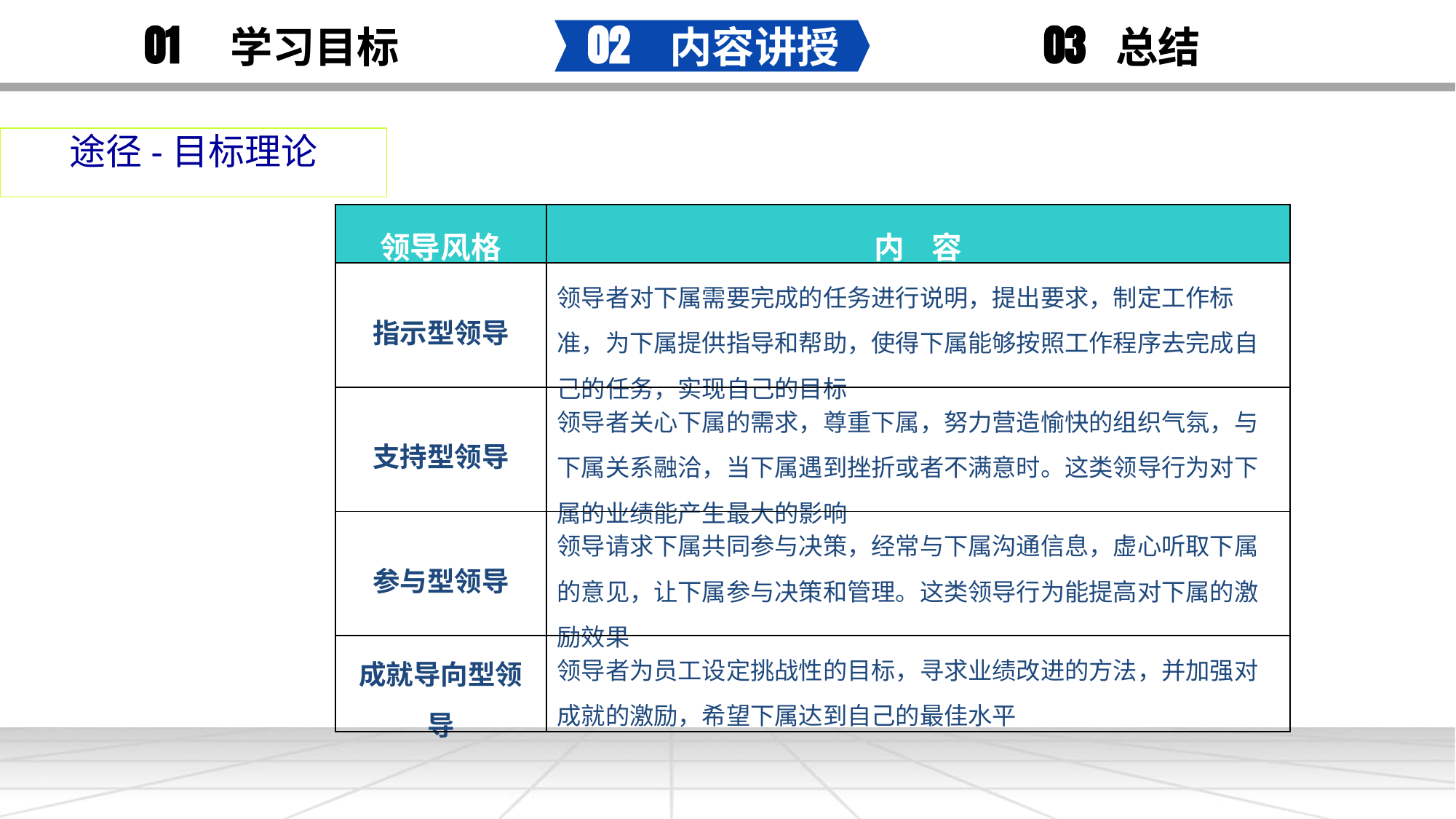

02   内容讲授
03  总结
01    学习目标

途径-目标理论
| 领导风格 | 内 容 |
| --- | --- |
| 指示型领导 | 领导者对下属需要完成的任务进行说明，提出要求，制定工作标准，为下属提供指导和帮助，使得下属能够按照工作程序去完成自己的任务，实现自己的目标 |
| 支持型领导 | 领导者关心下属的需求，尊重下属，努力营造愉快的组织气氛，与下属关系融洽，当下属遇到挫折或者不满意时。这类领导行为对下属的业绩能产生最大的影响 |
| 参与型领导 | 领导请求下属共同参与决策，经常与下属沟通信息，虚心听取下属的意见，让下属参与决策和管理。这类领导行为能提高对下属的激励效果 |
| 成就导向型领导 | 领导者为员工设定挑战性的目标，寻求业绩改进的方法，并加强对成就的激励，希望下属达到自己的最佳水平 |